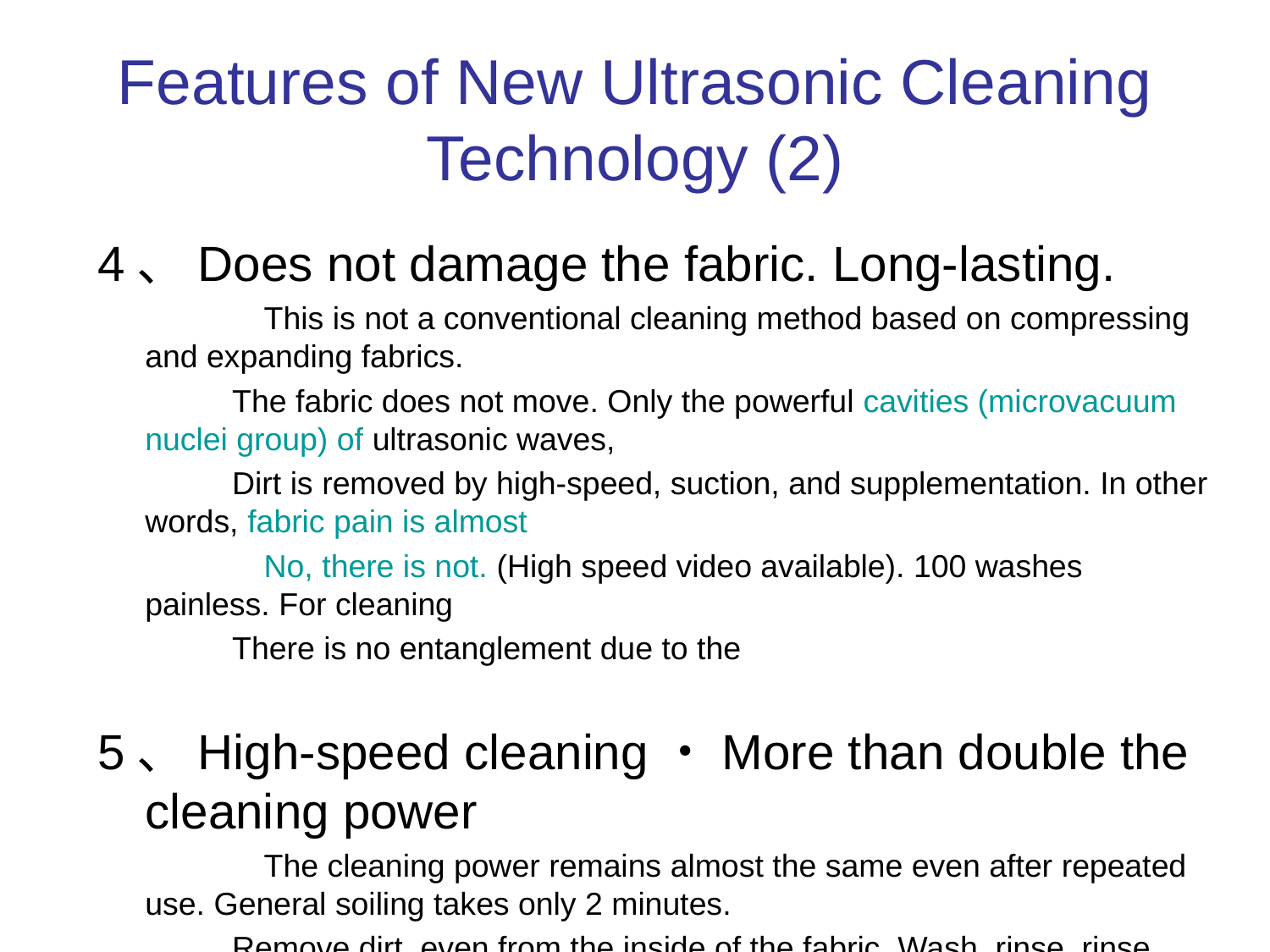

# Features of New Ultrasonic Cleaning Technology (2)
4、Does not damage the fabric. Long-lasting.
　　　　　This is not a conventional cleaning method based on compressing and expanding fabrics.
　　　　The fabric does not move. Only the powerful cavities (microvacuum nuclei group) of ultrasonic waves,
　　　　Dirt is removed by high-speed, suction, and supplementation. In other words, fabric pain is almost
　　　　　No, there is not. (High speed video available). 100 washes painless. For cleaning
　　　　There is no entanglement due to the

5、High-speed cleaning・More than double the cleaning power
　　　　　The cleaning power remains almost the same even after repeated use. General soiling takes only 2 minutes.
　　　　Remove dirt, even from the inside of the fabric. Wash, rinse, rinse, and go to dry.
　　　　Fully automated systems can be cleaned in 2 to 5 minutes. Even at high speeds, the conventional
　　　　More than twice as clean as the cleaning 　　　　and removal results.